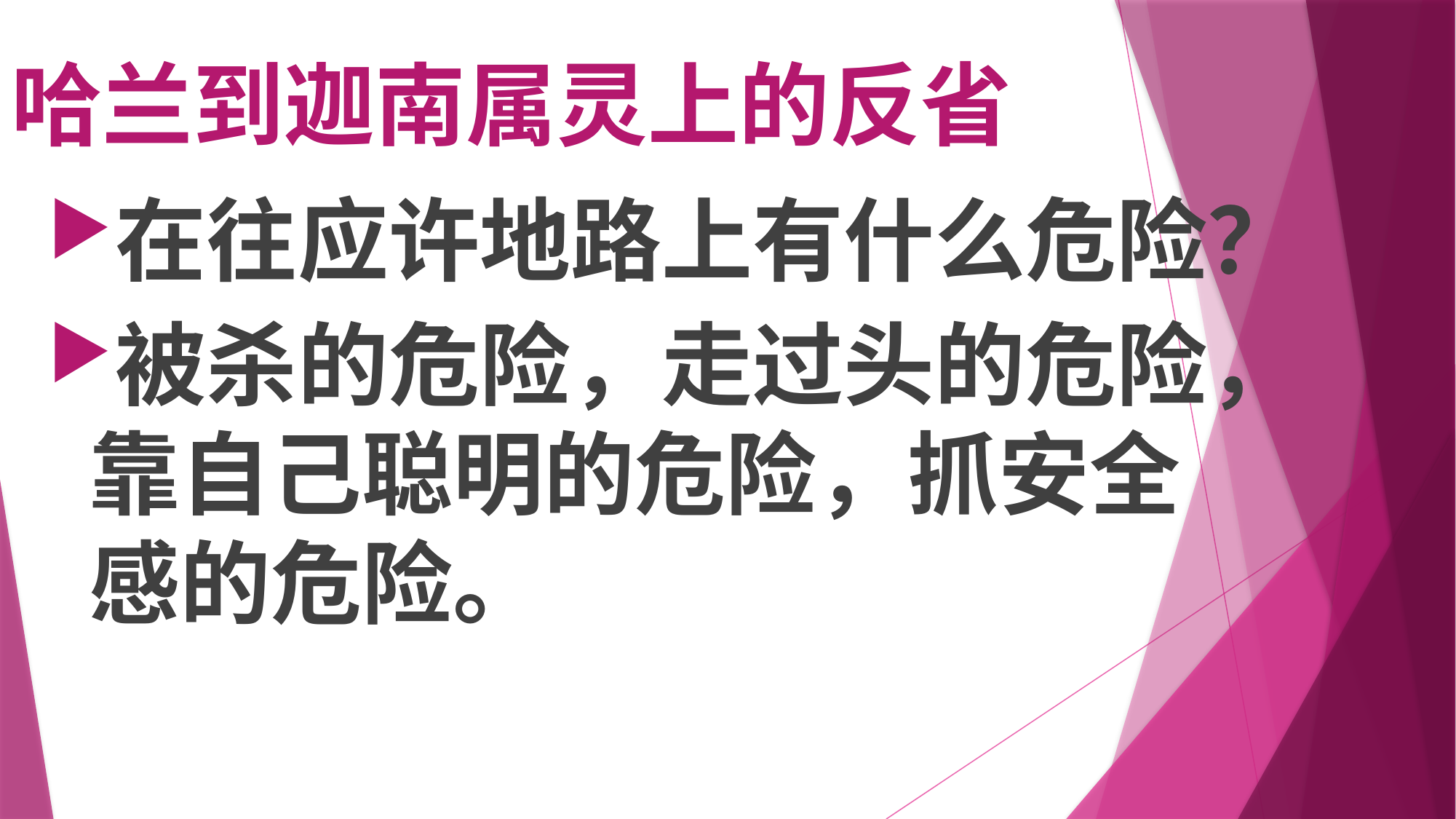

# 哈兰到迦南属灵上的反省
在往应许地路上有什么危险？
被杀的危险，走过头的危险，靠自己聪明的危险，抓安全感的危险。